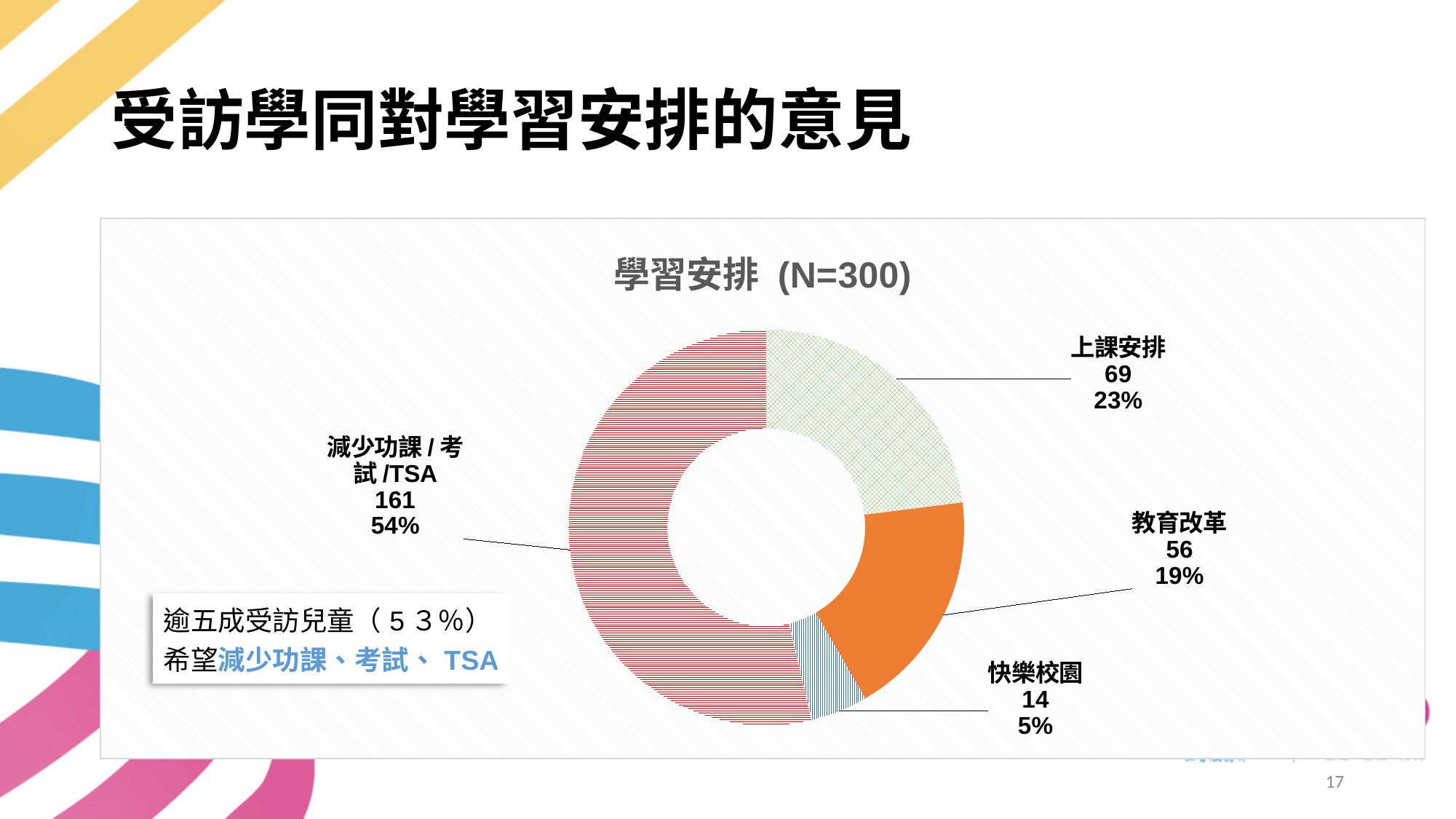

# 受訪學同對學習安排的意見

### Chart: 學習安排 (N=300)

| Category |  |
|---|---|
| 上課安排 | 69.0 |
| 教育改革 | 56.0 |
| 快樂校園 | 14.0 |
| 減少功課/考試/TSA | 161.0 |
17